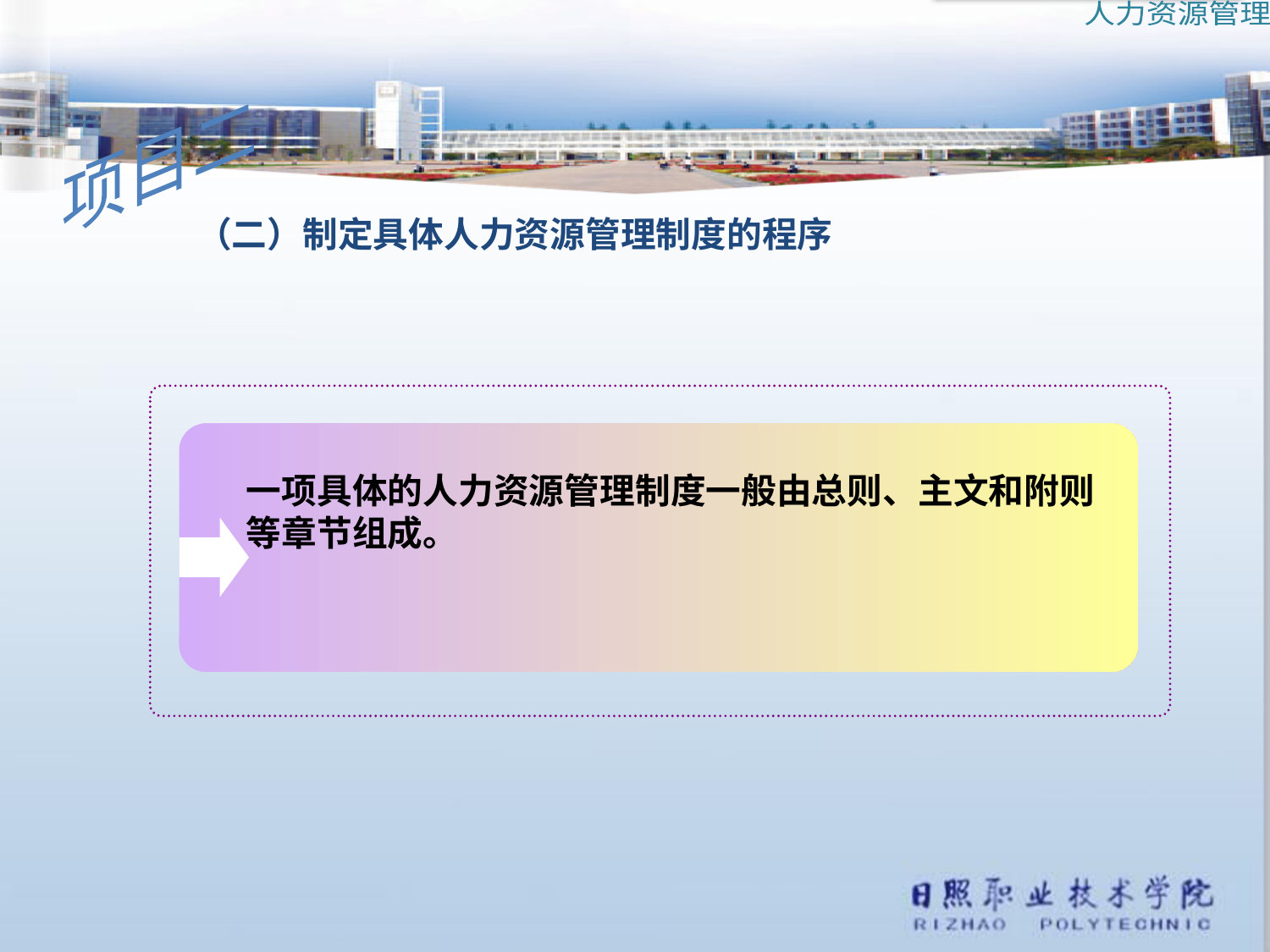

（二）制定具体人力资源管理制度的程序

一项具体的人力资源管理制度一般由总则、主文和附则等章节组成。